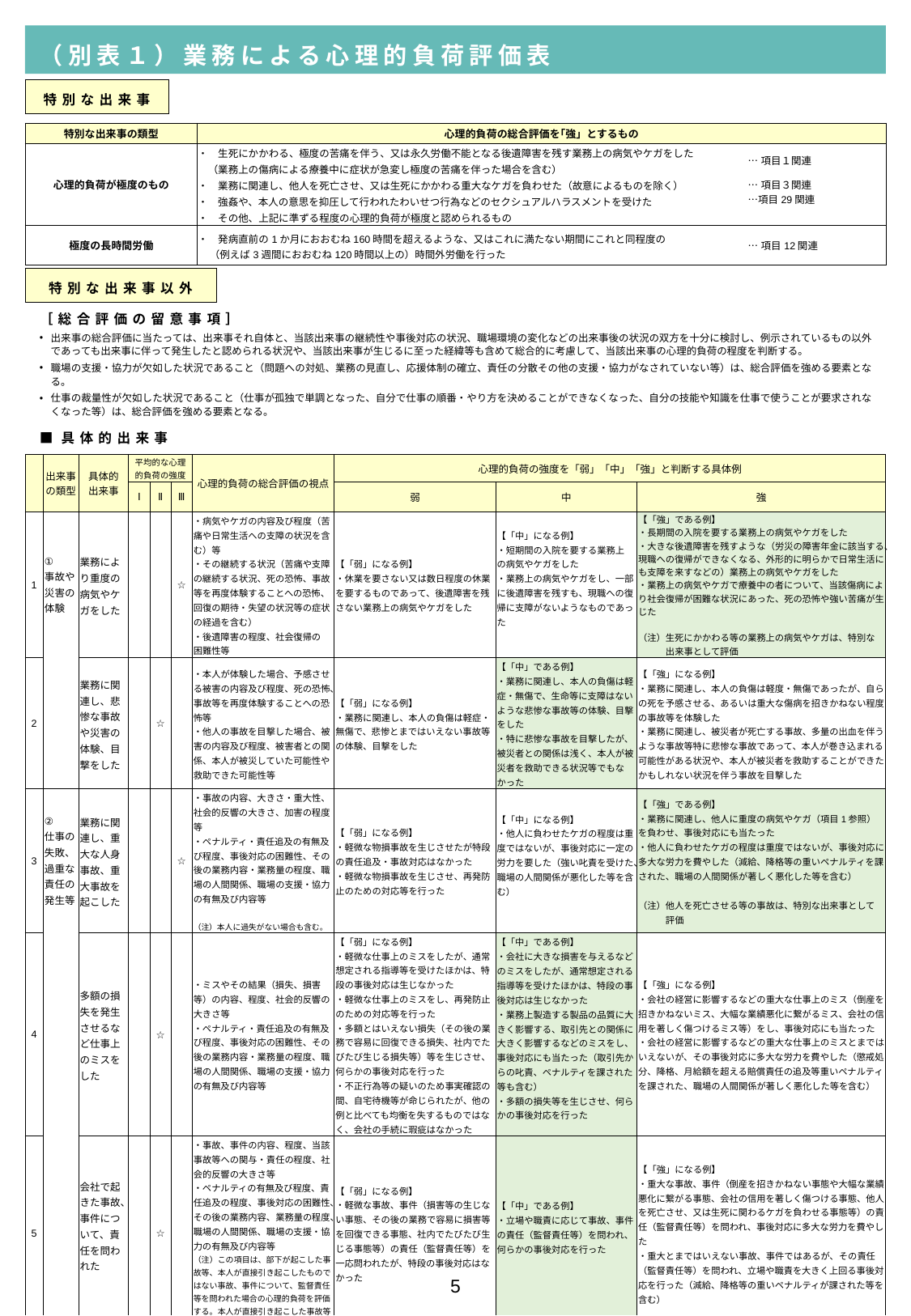

（別表１）業務による心理的負荷評価表
| 特別な出来事 |
| --- |
| 特別な出来事の類型 | 心理的負荷の総合評価を｢強」とするもの |  |
| --- | --- | --- |
| 心理的負荷が極度のもの | ・　生死にかかわる、極度の苦痛を伴う、又は永久労働不能となる後遺障害を残す業務上の病気やケガをした 　（業務上の傷病による療養中に症状が急変し極度の苦痛を伴った場合を含む） | …項目１関連 |
|  | ・　業務に関連し、他人を死亡させ、又は生死にかかわる重大なケガを負わせた（故意によるものを除く）　 ・　強姦や、本人の意思を抑圧して行われたわいせつ行為などのセクシュアルハラスメントを受けた ・　その他、上記に準ずる程度の心理的負荷が極度と認められるもの | …項目３関連 …項目29関連 |
| 極度の長時間労働 | ・　発病直前の1か月におおむね160時間を超えるような、又はこれに満たない期間にこれと同程度の （例えば3週間におおむね120時間以上の）時間外労働を行った | …項目12関連 |
| 特別な出来事以外 |
| --- |
［総合評価の留意事項］
出来事の総合評価に当たっては、出来事それ自体と、当該出来事の継続性や事後対応の状況、職場環境の変化などの出来事後の状況の双方を十分に検討し、例示されているもの以外であっても出来事に伴って発生したと認められる状況や、当該出来事が生じるに至った経緯等も含めて総合的に考慮して、当該出来事の心理的負荷の程度を判断する。
職場の支援・協力が欠如した状況であること（問題への対処、業務の見直し、応援体制の確立、責任の分散その他の支援・協力がなされていない等）は、総合評価を強める要素となる。
仕事の裁量性が欠如した状況であること（仕事が孤独で単調となった、自分で仕事の順番・やり方を決めることができなくなった、自分の技能や知識を仕事で使うことが要求されなくなった等）は、総合評価を強める要素となる。
■具体的出来事
|  | 出来事の類型 | 具体的 出来事 | 平均的な心理 的負荷の強度 |  |  | 心理的負荷の総合評価の視点 | 心理的負荷の強度を「弱」「中」「強」と判断する具体例 |  |  |
| --- | --- | --- | --- | --- | --- | --- | --- | --- | --- |
|  |  |  | Ⅰ | Ⅱ | Ⅲ |  | 弱 | 中 | 強 |
| 1 | ① 事故や災害の体験 | 業務により重度の病気やケガをした |  |  | ☆ | ・病気やケガの内容及び程度（苦痛や日常生活への支障の状況を含む）等 ・その継続する状況（苦痛や支障の継続する状況、死の恐怖、事故等を再度体験することへの恐怖、回復の期待・失望の状況等の症状の経過を含む） ・後遺障害の程度、社会復帰の 困難性等 | 【「弱」になる例】 ・休業を要さない又は数日程度の休業を要するものであって、後遺障害を残さない業務上の病気やケガをした | 【「中」になる例】 ・短期間の入院を要する業務上 の病気やケガをした ・業務上の病気やケガをし、一部に後遺障害を残すも、現職への復帰に支障がないようなものであった | 【「強」である例】 ・長期間の入院を要する業務上の病気やケガをした ・大きな後遺障害を残すような（労災の障害年金に該当する、現職への復帰ができなくなる、外形的に明らかで日常生活にも支障を来すなどの）業務上の病気やケガをした ・業務上の病気やケガで療養中の者について、当該傷病により社会復帰が困難な状況にあった、死の恐怖や強い苦痛が生じた （注）生死にかかわる等の業務上の病気やケガは、特別な 　　　出来事として評価 |
| 2 |  | 業務に関連し、悲惨な事故や災害の体験、目撃をした |  | ☆ |  | ・本人が体験した場合、予感させる被害の内容及び程度、死の恐怖、事故等を再度体験することへの恐怖等 ・他人の事故を目撃した場合、被害の内容及び程度、被害者との関係、本人が被災していた可能性や救助できた可能性等 | 【「弱」になる例】 ・業務に関連し、本人の負傷は軽症・無傷で、悲惨とまではいえない事故等の体験、目撃をした | 【「中」である例】 ・業務に関連し、本人の負傷は軽症・無傷で、生命等に支障はないような悲惨な事故等の体験、目撃をした ・特に悲惨な事故を目撃したが、被災者との関係は浅く、本人が被災者を救助できる状況等でもなかった | 【「強」になる例】 ・業務に関連し、本人の負傷は軽度・無傷であったが、自らの死を予感させる、あるいは重大な傷病を招きかねない程度の事故等を体験した ・業務に関連し、被災者が死亡する事故、多量の出血を伴うような事故等特に悲惨な事故であって、本人が巻き込まれる可能性がある状況や、本人が被災者を救助することができたかもしれない状況を伴う事故を目撃した |
| 3 | ② 仕事の失敗、過重な責任の発生等 | 業務に関連し、重大な人身事故、重大事故を起こした |  |  | ☆ | ・事故の内容、大きさ・重大性、社会的反響の大きさ、加害の程度等 ・ペナルティ・責任追及の有無及び程度、事後対応の困難性、その後の業務内容・業務量の程度、職場の人間関係、職場の支援・協力の有無及び内容等 （注）本人に過失がない場合も含む。 | 【「弱」になる例】 ・軽微な物損事故を生じさせたが特段の責任追及・事故対応はなかった ・軽微な物損事故を生じさせ、再発防止のための対応等を行った | 【「中」になる例】 ・他人に負わせたケガの程度は重度ではないが、事後対応に一定の労力を要した（強い叱責を受けた、職場の人間関係が悪化した等を含む） | 【「強」である例】 ・業務に関連し、他人に重度の病気やケガ（項目1参照）を負わせ、事後対応にも当たった ・他人に負わせたケガの程度は重度ではないが、事後対応に多大な労力を費やした（減給、降格等の重いペナルティを課された、職場の人間関係が著しく悪化した等を含む） （注）他人を死亡させる等の事故は、特別な出来事として 　　　評価 |
| 4 |  | 多額の損失を発生させるなど仕事上のミスをした |  | ☆ |  | ・ミスやその結果（損失、損害等）の内容、程度、社会的反響の大きさ等 ・ペナルティ・責任追及の有無及び程度、事後対応の困難性、その後の業務内容・業務量の程度、職場の人間関係、職場の支援・協力の有無及び内容等 | 【「弱」になる例】 ・軽微な仕事上のミスをしたが、通常想定される指導等を受けたほかは、特段の事後対応は生じなかった ・軽微な仕事上のミスをし、再発防止のための対応等を行った ・多額とはいえない損失（その後の業務で容易に回復できる損失、社内でたびたび生じる損失等）等を生じさせ、何らかの事後対応を行った ・不正行為等の疑いのため事実確認の間、自宅待機等が命じられたが、他の例と比べても均衡を失するものではなく、会社の手続に瑕疵はなかった | 【「中」である例】 ・会社に大きな損害を与えるなどのミスをしたが、通常想定される指導等を受けたほかは、特段の事後対応は生じなかった ・業務上製造する製品の品質に大きく影響する、取引先との関係に大きく影響するなどのミスをし、事後対応にも当たった（取引先からの叱責、ペナルティを課された等も含む） ・多額の損失等を生じさせ、何らかの事後対応を行った | 【「強」になる例】 ・会社の経営に影響するなどの重大な仕事上のミス（倒産を招きかねないミス、大幅な業績悪化に繋がるミス、会社の信用を著しく傷つけるミス等）をし、事後対応にも当たった ・会社の経営に影響するなどの重大な仕事上のミスとまではいえないが、その事後対応に多大な労力を費やした（懲戒処分、降格、月給額を超える賠償責任の追及等重いペナルティを課された、職場の人間関係が著しく悪化した等を含む） |
| 5 |  | 会社で起きた事故、事件について、責 任を問われた |  | ☆ |  | ・事故、事件の内容、程度、当該事故等への関与・責任の程度、社会的反響の大きさ等 ・ペナルティの有無及び程度、責任追及の程度、事後対応の困難性、その後の業務内容、業務量の程度、職場の人間関係、職場の支援・協力の有無及び内容等 （注）この項目は、部下が起こした事故等、本人が直接引き起こしたものではない事故、事件について、監督責任等を問われた場合の心理的負荷を評価する。本人が直接引き起こした事故等については、項目４で評価する。 | 【「弱」になる例】 ・軽微な事故、事件（損害等の生じない事態、その後の業務で容易に損害等を回復できる事態、社内でたびたび生じる事態等）の責任（監督責任等）を一応問われたが、特段の事後対応はなかった | 【「中」である例】 ・立場や職責に応じて事故、事件の責任（監督責任等）を問われ、何らかの事後対応を行った | 【「強」になる例】 ・重大な事故、事件（倒産を招きかねない事態や大幅な業績悪化に繋がる事態、会社の信用を著しく傷つける事態、他人を死亡させ、又は生死に関わるケガを負わせる事態等）の責任（監督責任等）を問われ、事後対応に多大な労力を費やした ・重大とまではいえない事故、事件ではあるが、その責任（監督責任等）を問われ、立場や職責を大きく上回る事後対応を行った（減給、降格等の重いペナルティが課された等を含む） |
5